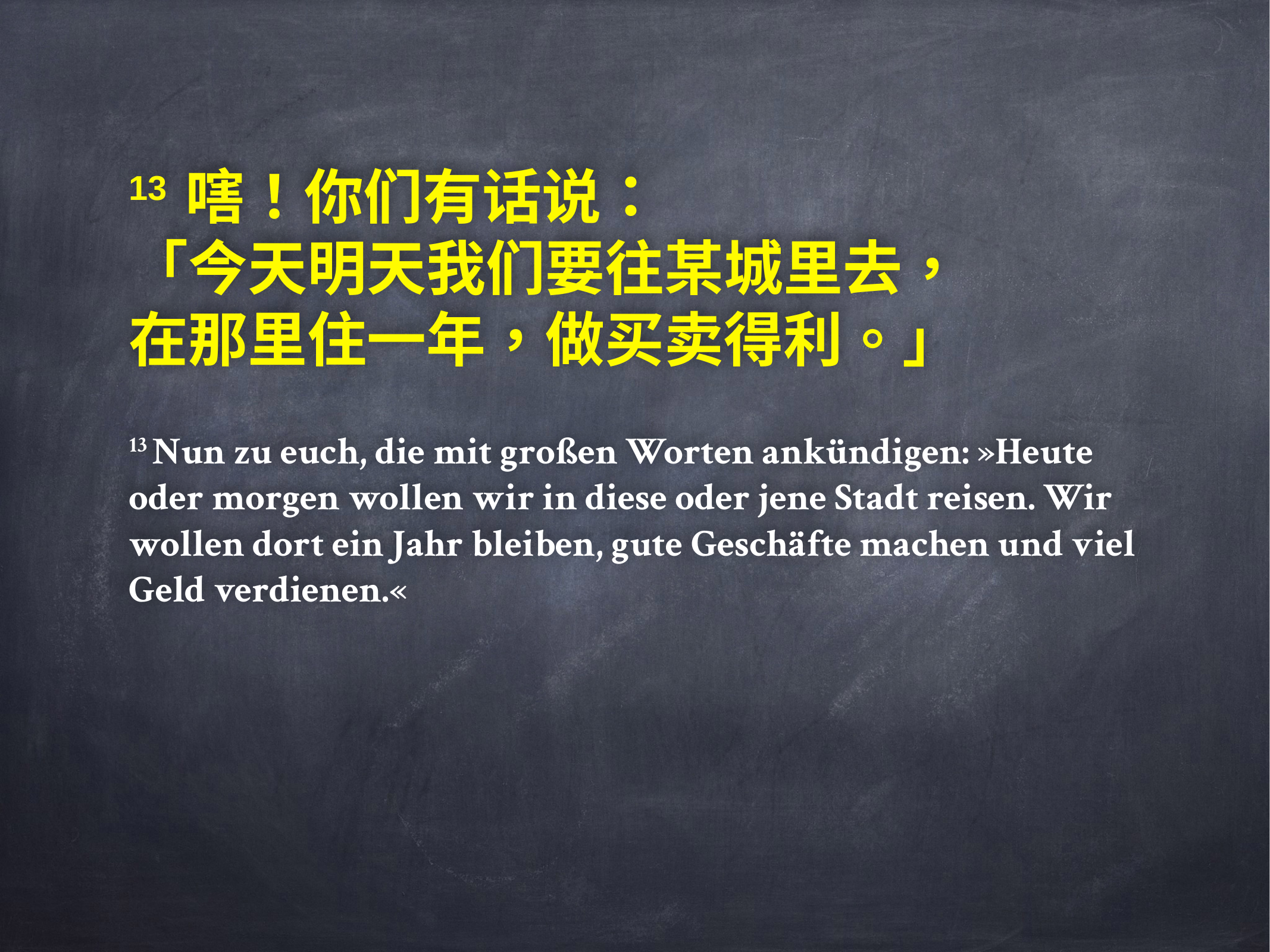

# 13 嗐！你们有话说：
「今天明天我们要往某城里去，
在那里住一年，做买卖得利。」

13 Nun zu euch, die mit großen Worten ankündigen: »Heute oder morgen wollen wir in diese oder jene Stadt reisen. Wir wollen dort ein Jahr bleiben, gute Geschäfte machen und viel Geld verdienen.«